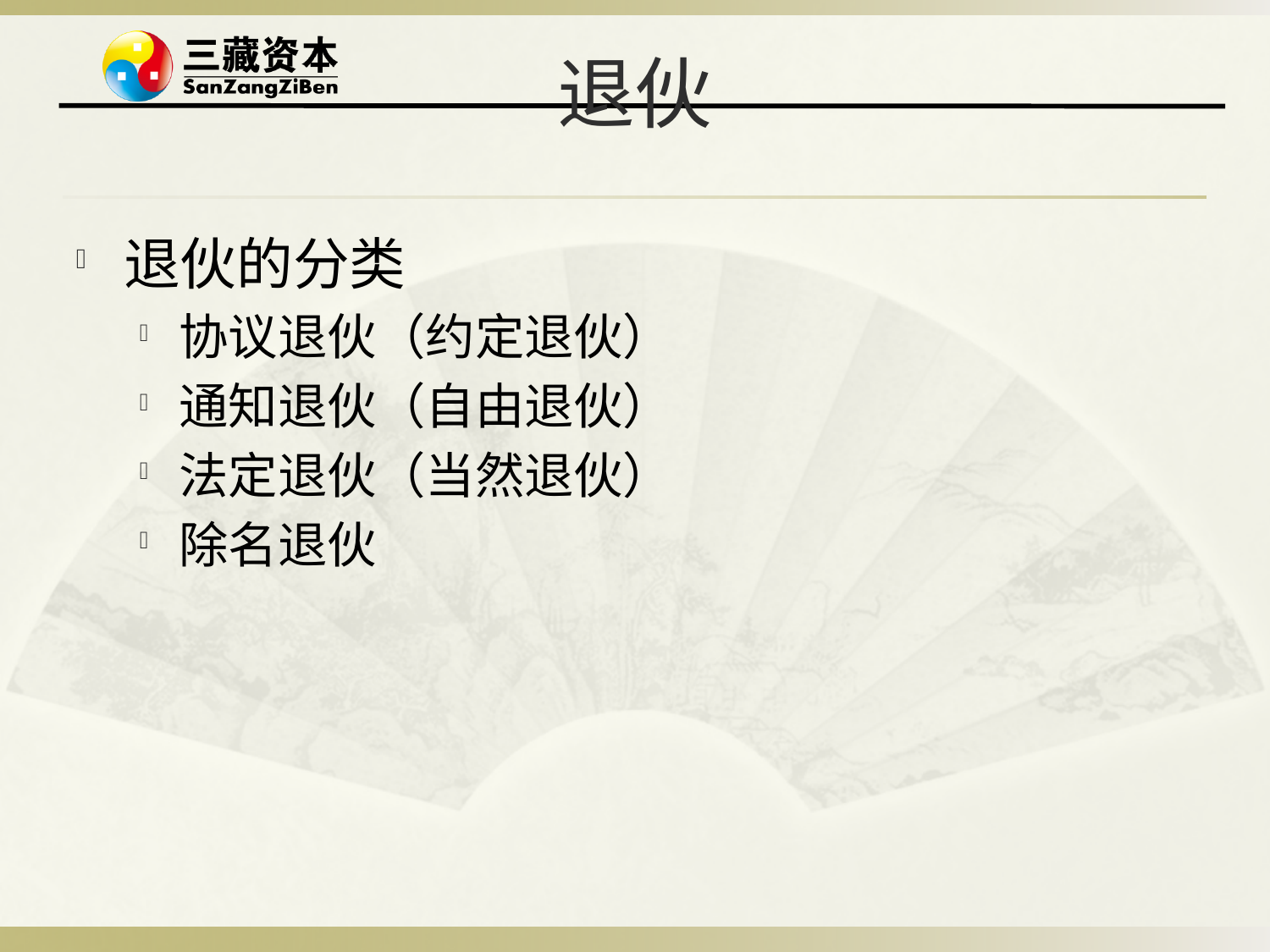

# 退伙
退伙的分类
协议退伙（约定退伙）
通知退伙（自由退伙）
法定退伙（当然退伙）
除名退伙